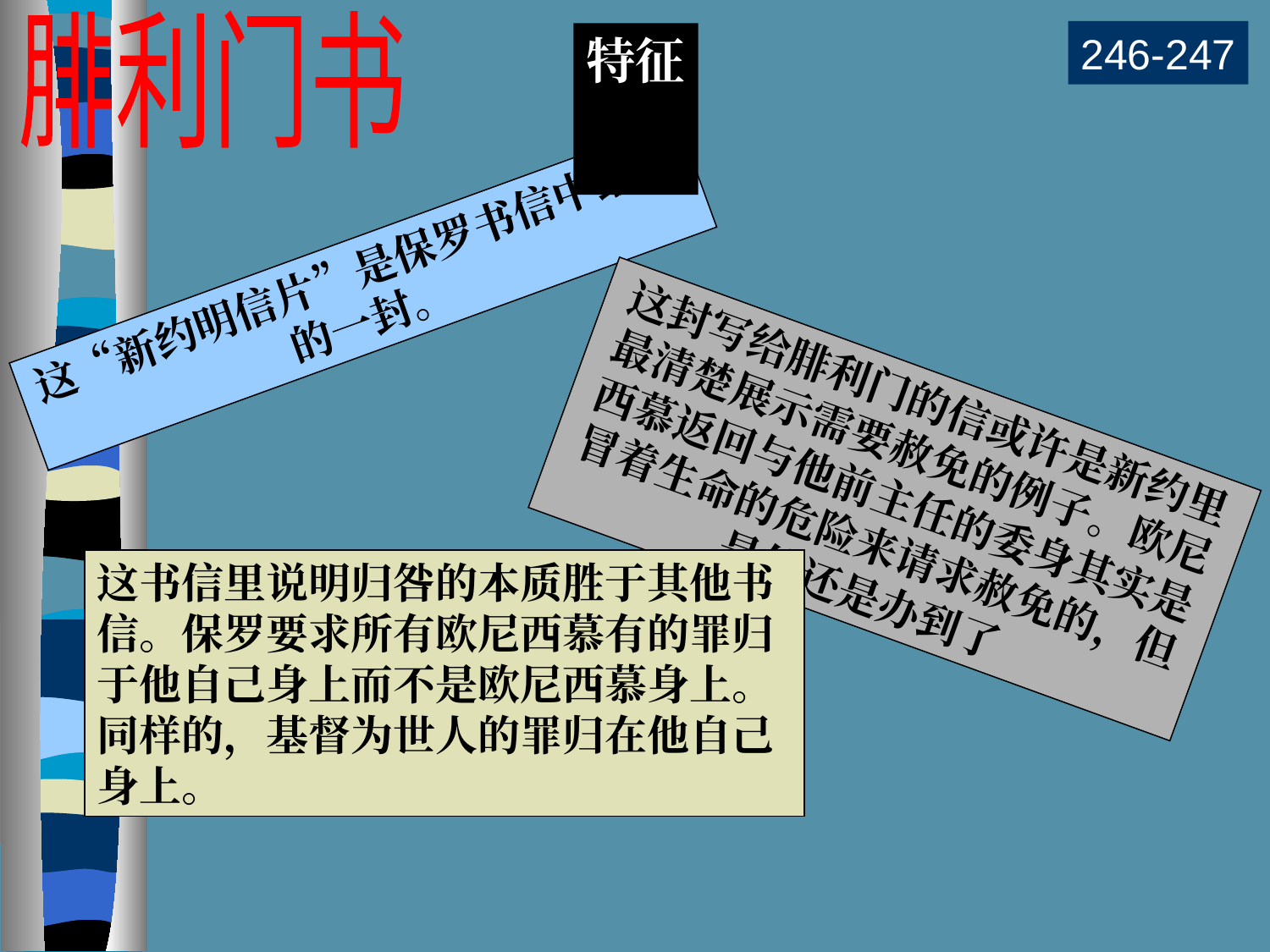

腓利门书
246-247
特征
这“新约明信片”是保罗书信中最短的一封。
这封写给腓利门的信或许是新约里最清楚展示需要赦免的例子。欧尼西慕返回与他前主任的委身其实是冒着生命的危险来请求赦免的，但是他还是办到了
这书信里说明归咎的本质胜于其他书信。保罗要求所有欧尼西慕有的罪归于他自己身上而不是欧尼西慕身上。同样的，基督为世人的罪归在他自己身上。